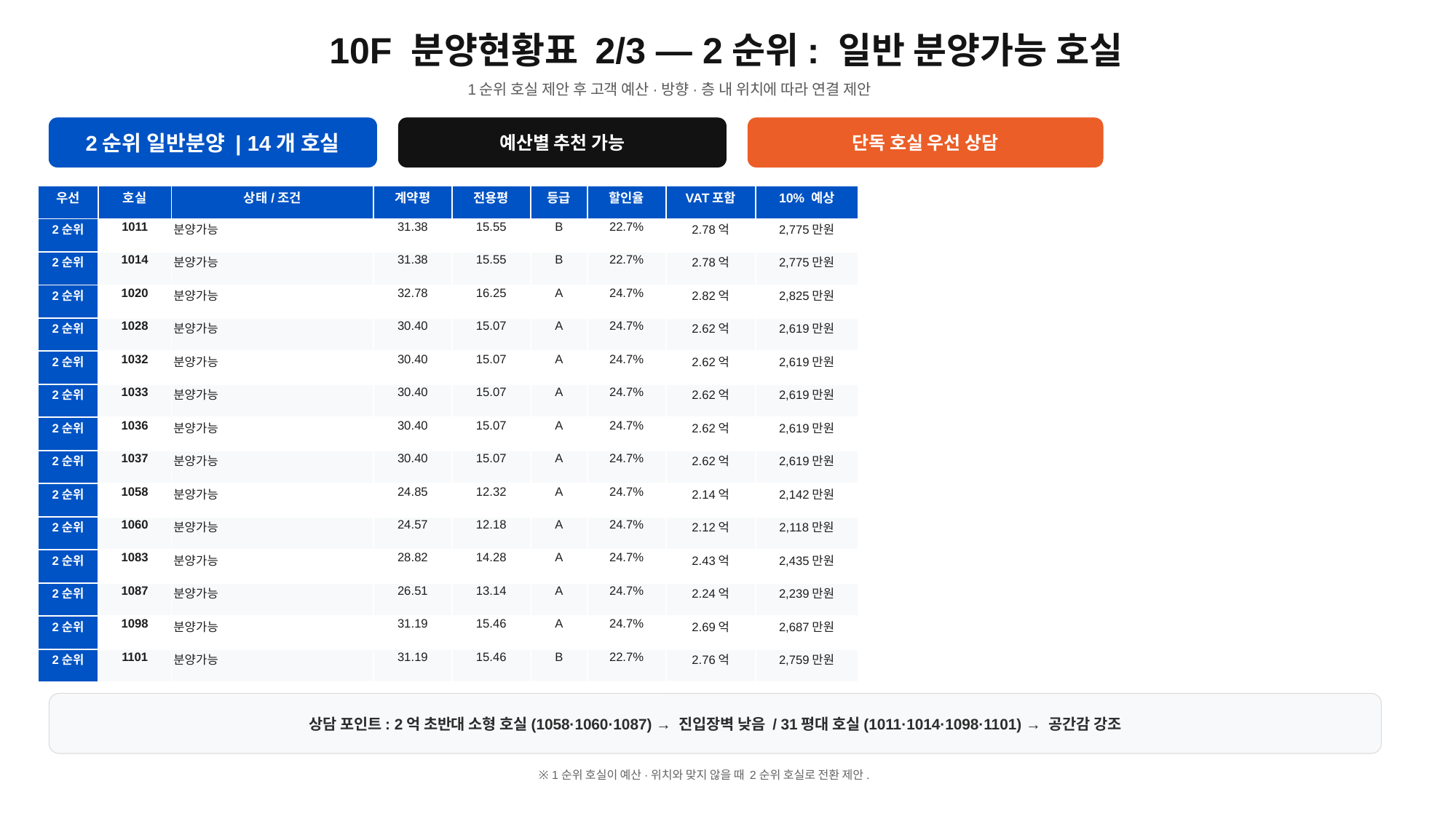

10F 분양현황표 2/3 — 2순위: 일반 분양가능 호실
1순위 호실 제안 후 고객 예산·방향·층 내 위치에 따라 연결 제안
2순위 일반분양 | 14개 호실
예산별 추천 가능
단독 호실 우선 상담
| 우선 | 호실 | 상태/조건 | 계약평 | 전용평 | 등급 | 할인율 | VAT포함 | 10% 예상 |
| --- | --- | --- | --- | --- | --- | --- | --- | --- |
| 2순위 | 1011 | 분양가능 | 31.38 | 15.55 | B | 22.7% | 2.78억 | 2,775만원 |
| 2순위 | 1014 | 분양가능 | 31.38 | 15.55 | B | 22.7% | 2.78억 | 2,775만원 |
| 2순위 | 1020 | 분양가능 | 32.78 | 16.25 | A | 24.7% | 2.82억 | 2,825만원 |
| 2순위 | 1028 | 분양가능 | 30.40 | 15.07 | A | 24.7% | 2.62억 | 2,619만원 |
| 2순위 | 1032 | 분양가능 | 30.40 | 15.07 | A | 24.7% | 2.62억 | 2,619만원 |
| 2순위 | 1033 | 분양가능 | 30.40 | 15.07 | A | 24.7% | 2.62억 | 2,619만원 |
| 2순위 | 1036 | 분양가능 | 30.40 | 15.07 | A | 24.7% | 2.62억 | 2,619만원 |
| 2순위 | 1037 | 분양가능 | 30.40 | 15.07 | A | 24.7% | 2.62억 | 2,619만원 |
| 2순위 | 1058 | 분양가능 | 24.85 | 12.32 | A | 24.7% | 2.14억 | 2,142만원 |
| 2순위 | 1060 | 분양가능 | 24.57 | 12.18 | A | 24.7% | 2.12억 | 2,118만원 |
| 2순위 | 1083 | 분양가능 | 28.82 | 14.28 | A | 24.7% | 2.43억 | 2,435만원 |
| 2순위 | 1087 | 분양가능 | 26.51 | 13.14 | A | 24.7% | 2.24억 | 2,239만원 |
| 2순위 | 1098 | 분양가능 | 31.19 | 15.46 | A | 24.7% | 2.69억 | 2,687만원 |
| 2순위 | 1101 | 분양가능 | 31.19 | 15.46 | B | 22.7% | 2.76억 | 2,759만원 |
상담 포인트: 2억 초반대 소형 호실(1058·1060·1087) → 진입장벽 낮음 / 31평대 호실(1011·1014·1098·1101) → 공간감 강조
※ 1순위 호실이 예산·위치와 맞지 않을 때 2순위 호실로 전환 제안.